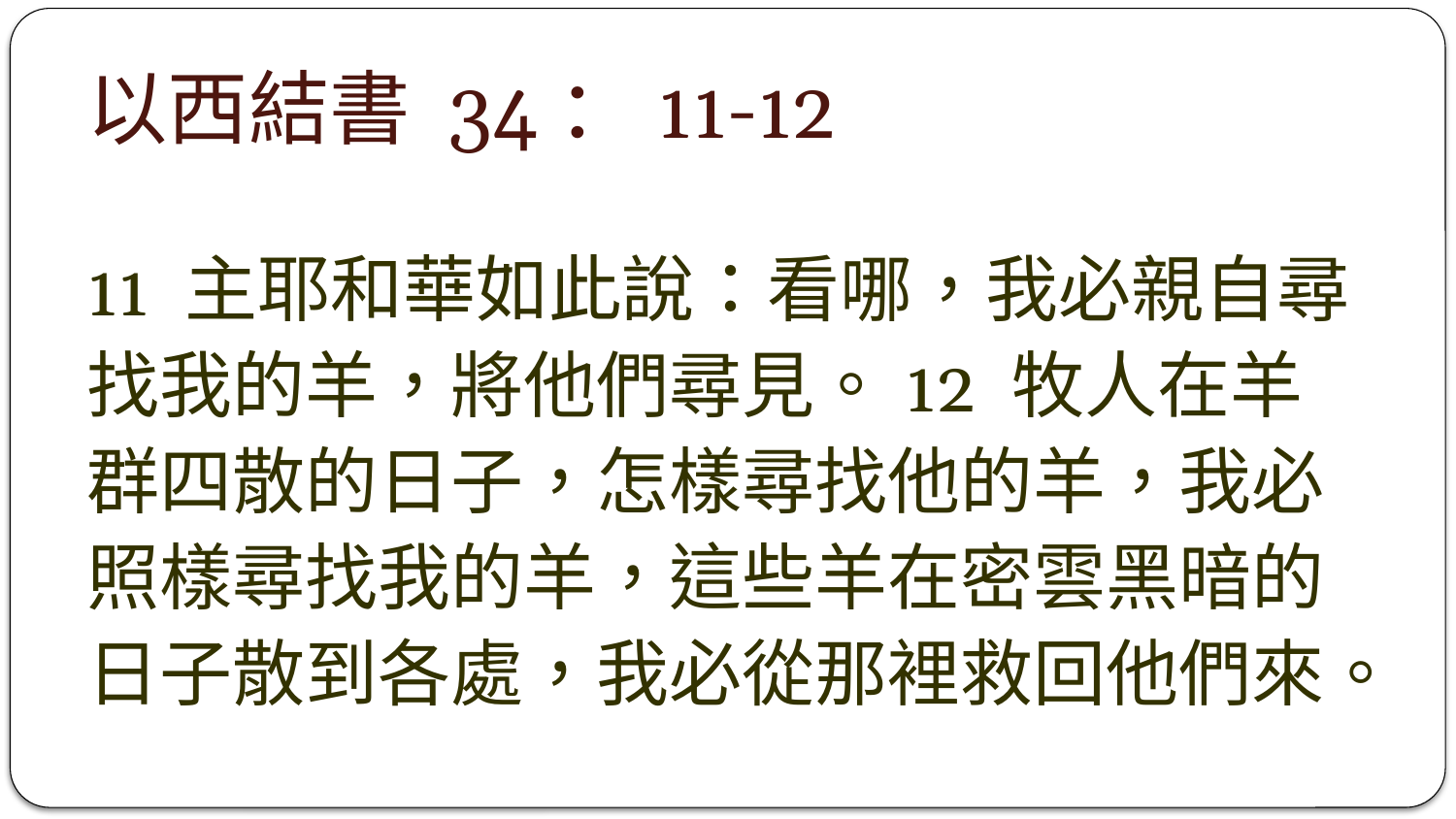

# 以西結書 34：11-12
11 主耶和華如此說：看哪，我必親自尋找我的羊，將他們尋見。12 牧人在羊群四散的日子，怎樣尋找他的羊，我必照樣尋找我的羊，這些羊在密雲黑暗的日子散到各處，我必從那裡救回他們來。